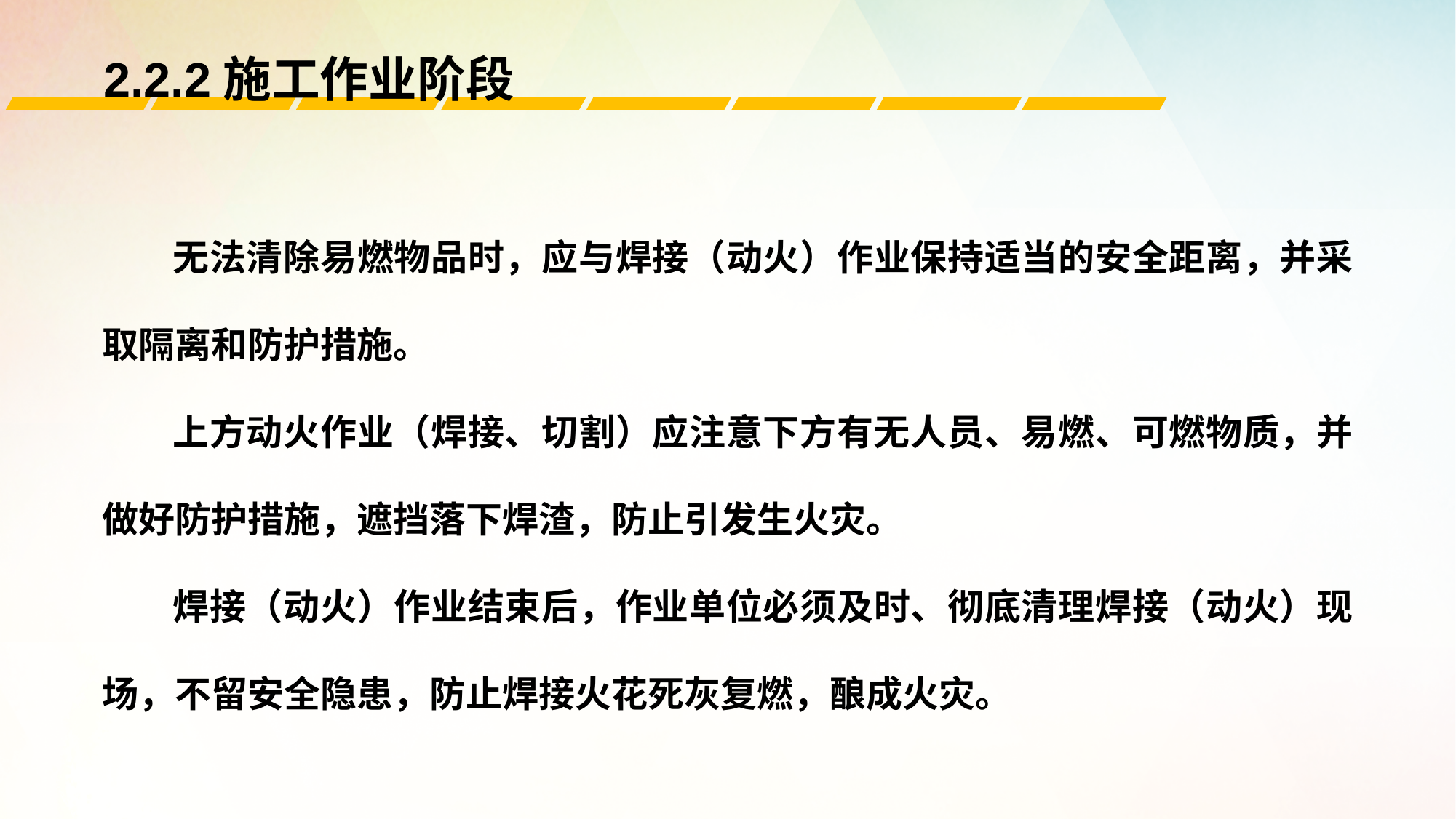

2.2.2施工作业阶段
       无法清除易燃物品时，应与焊接（动火）作业保持适当的安全距离，并采取隔离和防护措施。
       上方动火作业（焊接、切割）应注意下方有无人员、易燃、可燃物质，并做好防护措施，遮挡落下焊渣，防止引发生火灾。
       焊接（动火）作业结束后，作业单位必须及时、彻底清理焊接（动火）现场，不留安全隐患，防止焊接火花死灰复燃，酿成火灾。